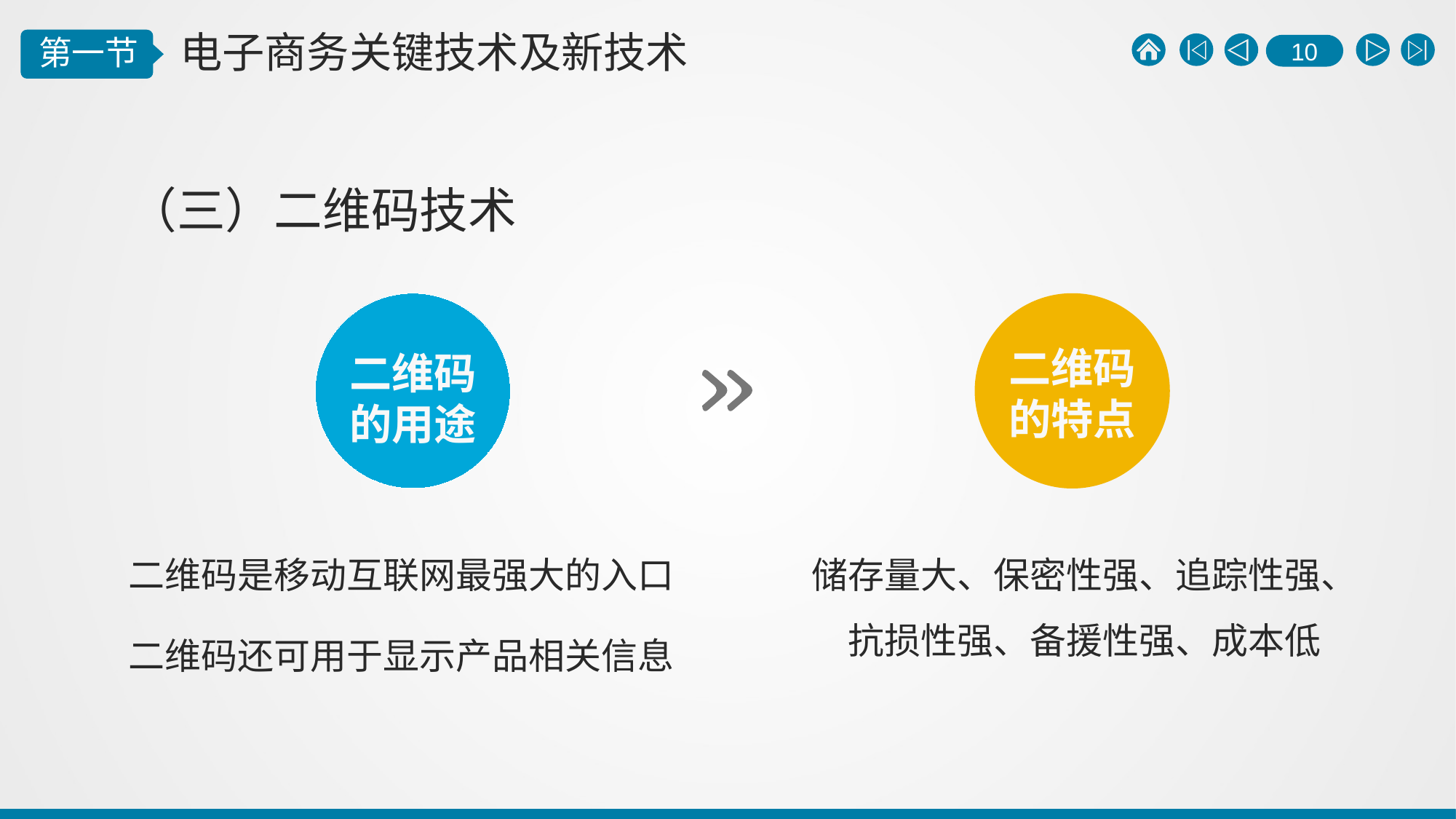

（三）二维码技术

二维码的用途

二维码的特点

二维码是移动互联网最强大的入口
二维码还可用于显示产品相关信息
储存量大、保密性强、追踪性强、抗损性强、备援性强、成本低